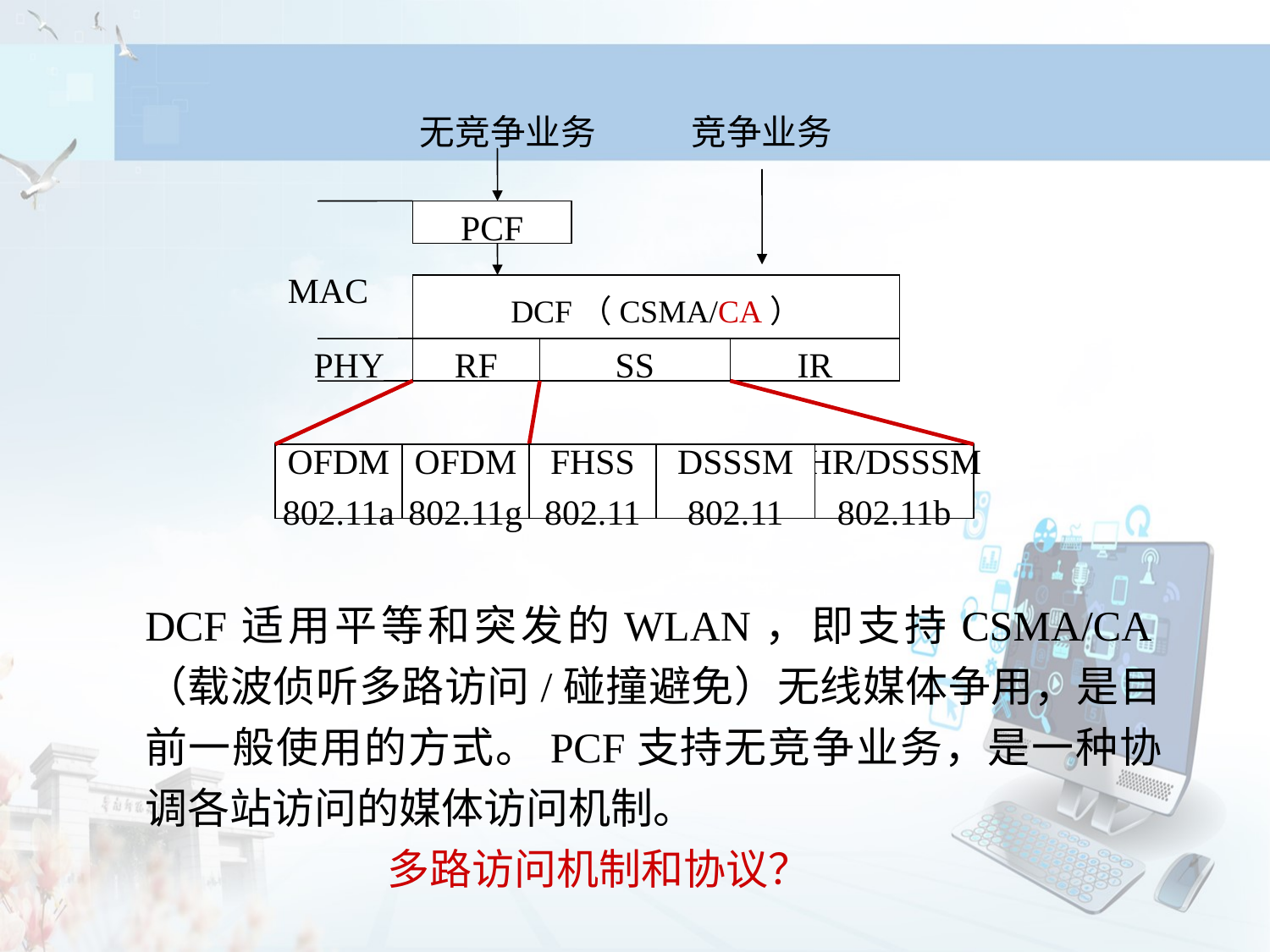

无竞争业务

PCF

竞争业务

MAC
DCF（CSMA/CA）
PHY

RF
SS
IR

OFDM
802.11a
OFDM
802.11g

FHSS
802.11
DSSSM
802.11
HR/DSSSM
802.11b
DCF适用平等和突发的WLAN，即支持CSMA/CA（载波侦听多路访问/碰撞避免）无线媒体争用，是目前一般使用的方式。PCF支持无竞争业务，是一种协调各站访问的媒体访问机制。
多路访问机制和协议？